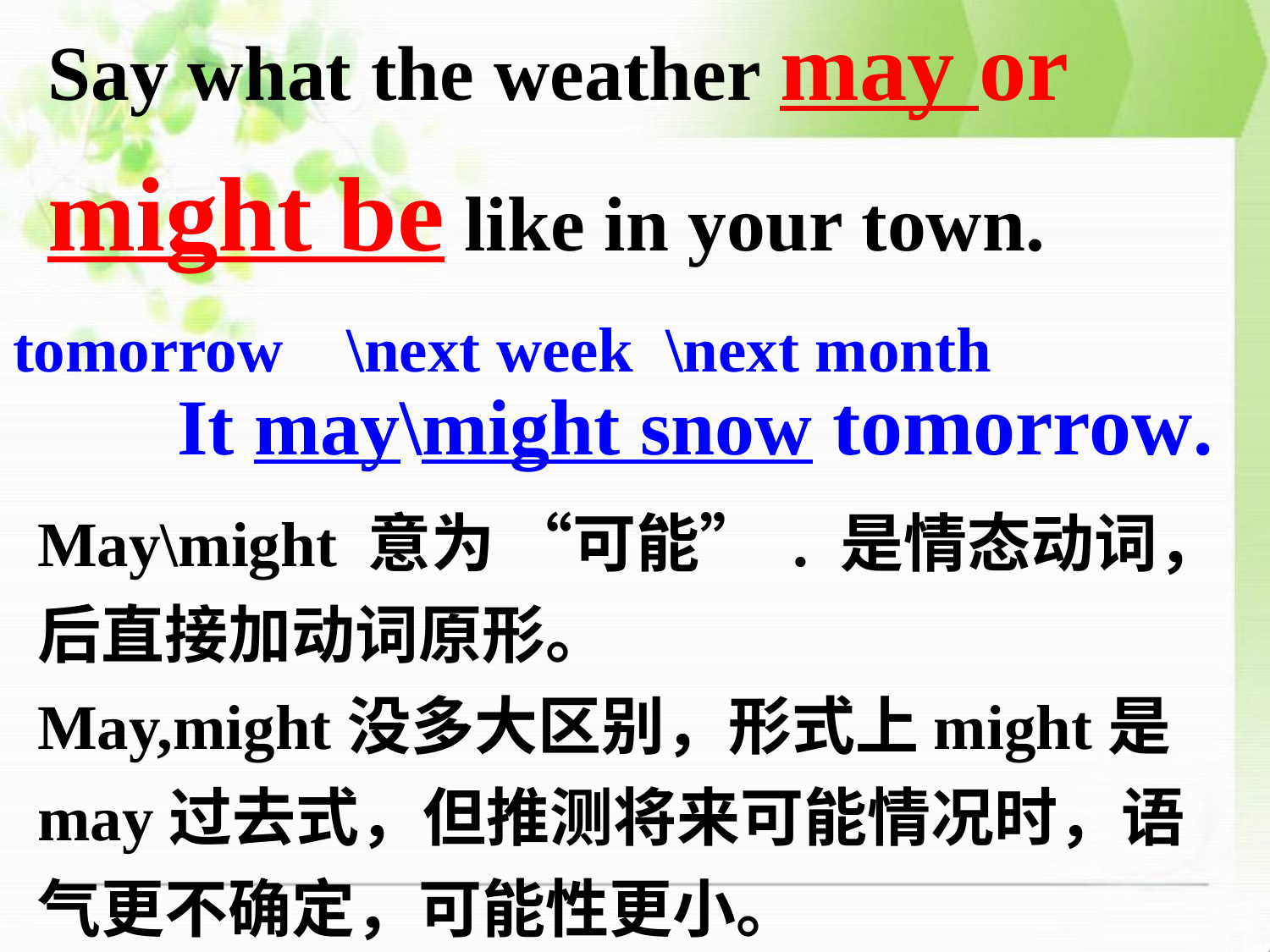

# Say what the weather may or might be like in your town.
tomorrow    \next week  \next month
It may\might snow tomorrow.
May\might 意为 “可能” . 是情态动词，后直接加动词原形。
May,might没多大区别，形式上might是may过去式，但推测将来可能情况时，语气更不确定，可能性更小。